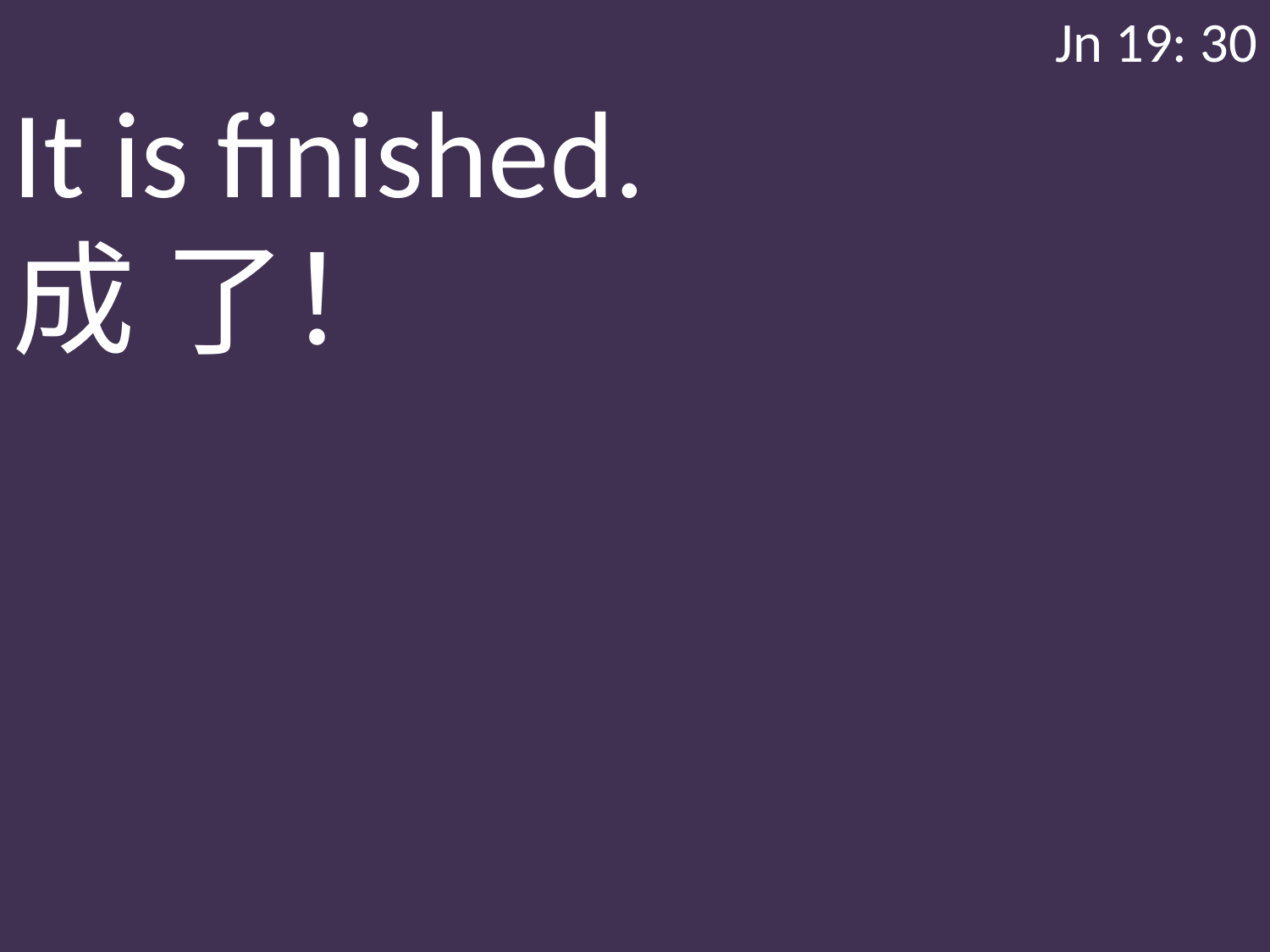

Jn 19: 30
It is finished.
成 了！